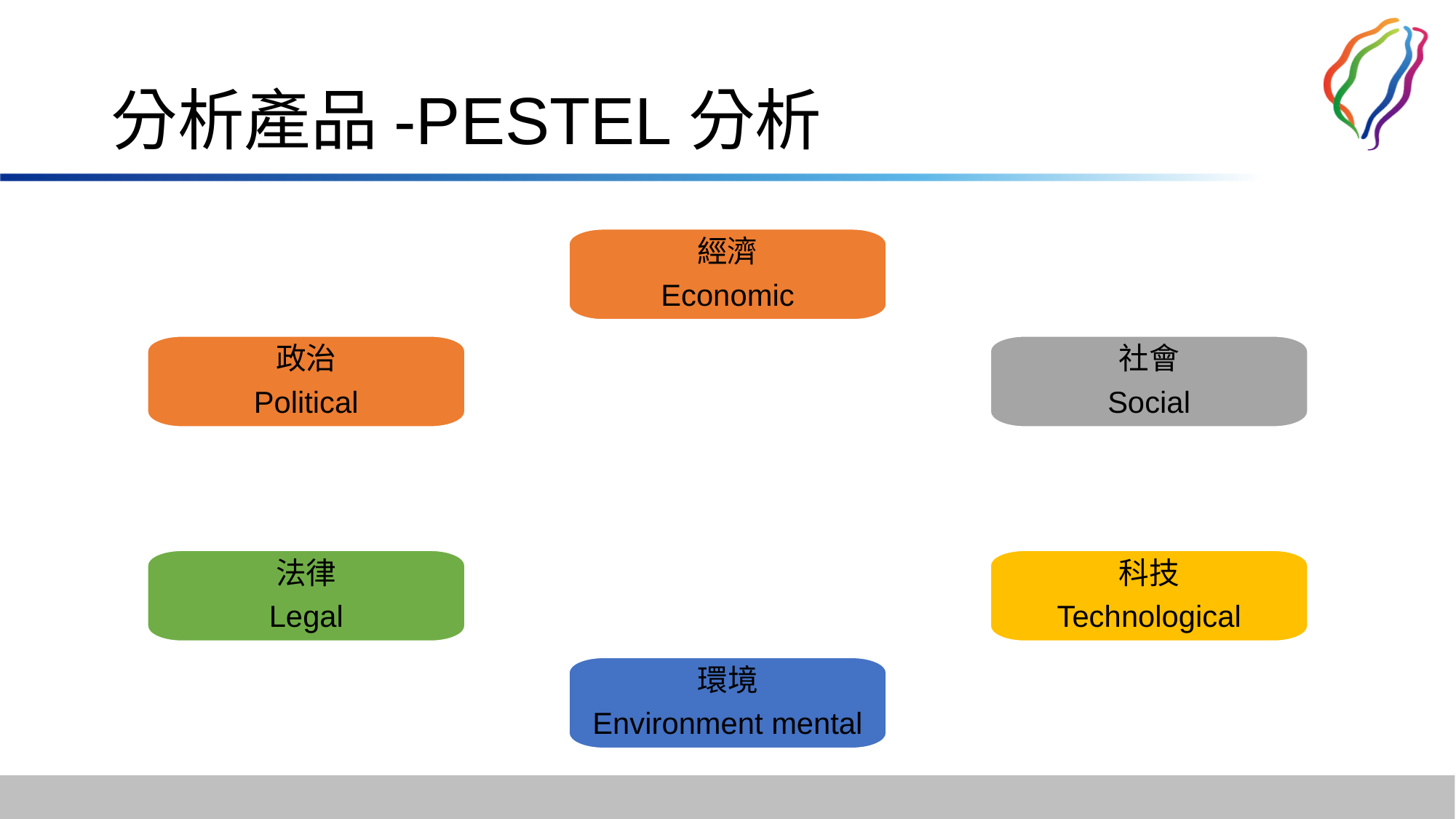

# 分析產品-PESTEL分析
經濟
Economic
政治
Political
社會
Social
法律
Legal
科技
Technological
環境
Environment mental